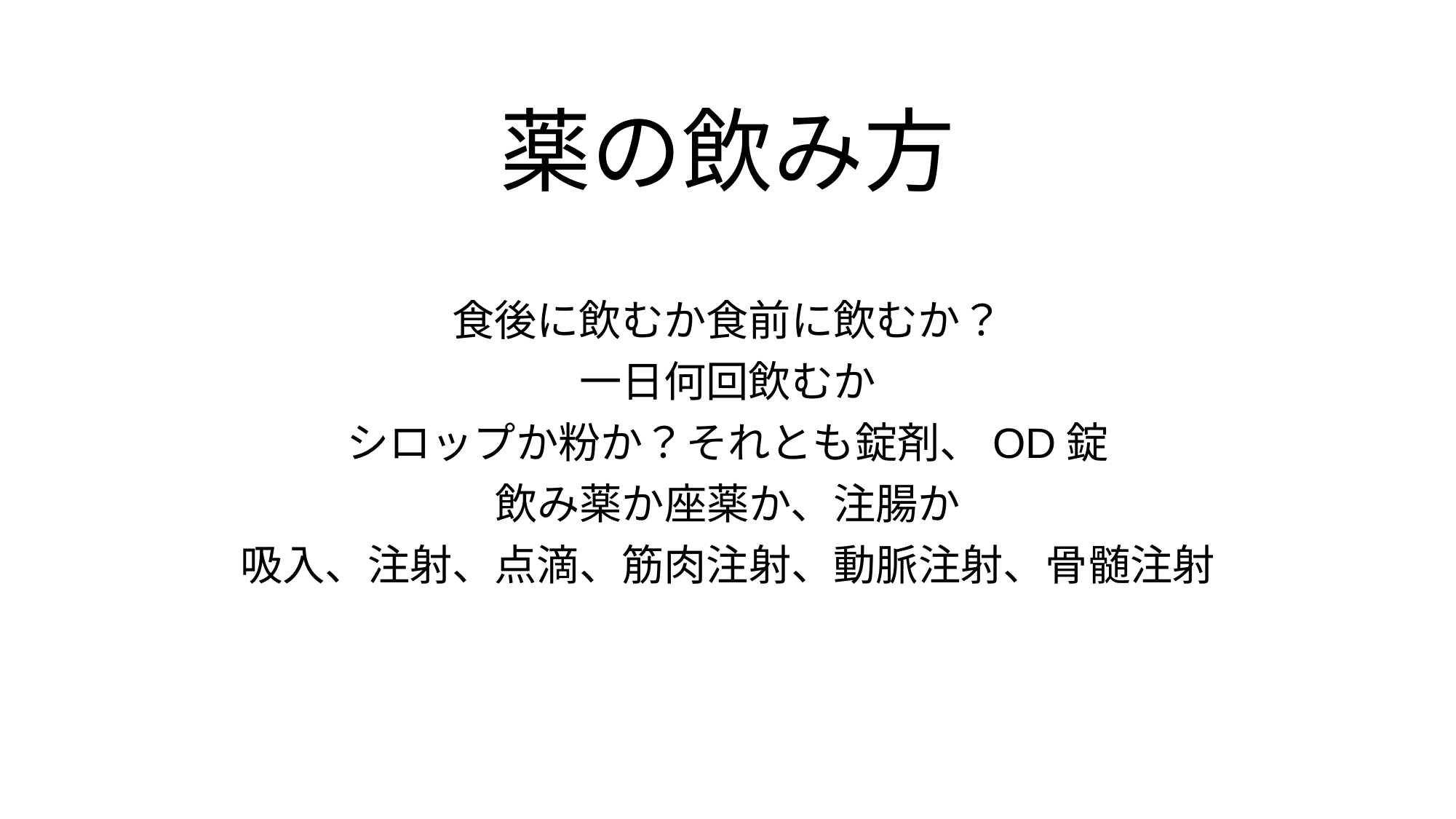

# 薬の飲み方
食後に飲むか食前に飲むか？
一日何回飲むか
シロップか粉か？それとも錠剤、OD錠
飲み薬か座薬か、注腸か
吸入、注射、点滴、筋肉注射、動脈注射、骨髄注射